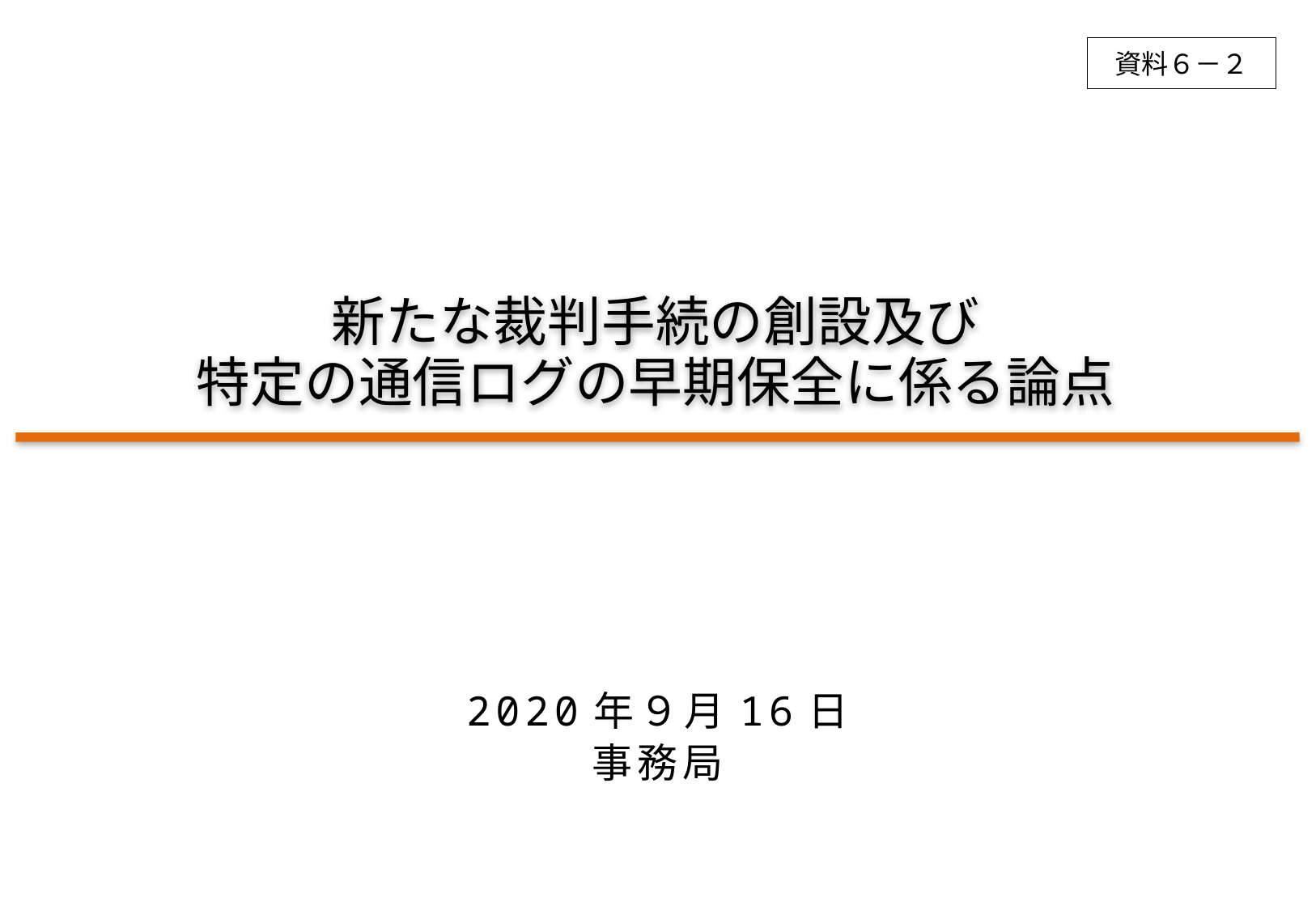

資料６－２
新たな裁判手続の創設及び
特定の通信ログの早期保全に係る論点

2020年９月16日
事務局